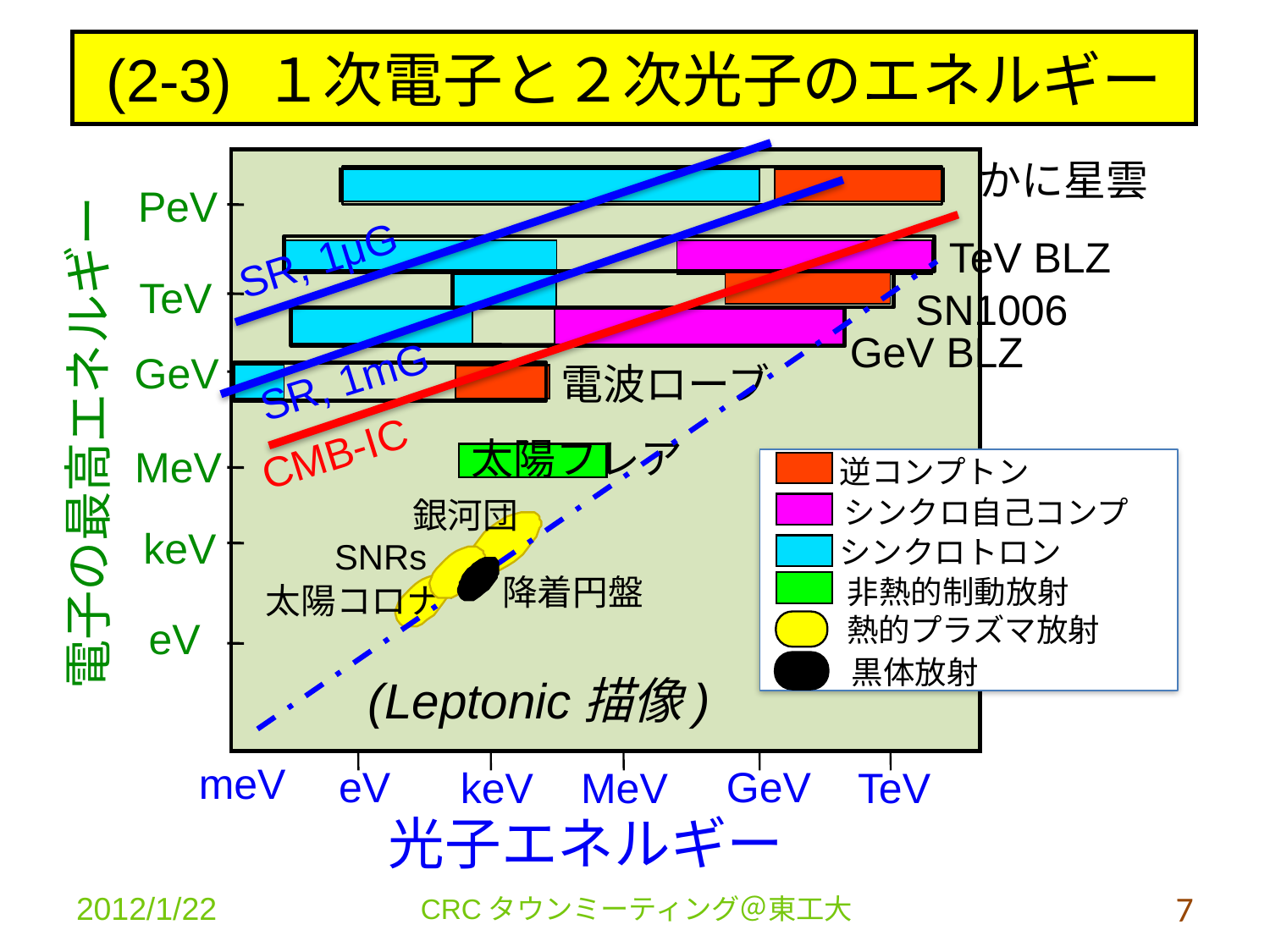

(2-3) １次電子と２次光子のエネルギー

SR, 1μG

かに星雲

TeV BLZ

SN1006

GeV BLZ
電波ローブ

太陽フレア

銀河団

SNRs

降着円盤

太陽コロナ

PeV
TeV
GeV
MeV
keV
eV
SR, 1mG
CMB-IC
電子の最高エネルギー

逆コンプトン

シンクロ自己コンプ

シンクロトロン

非熱的制動放射

熱的プラズマ放射

黒体放射

(Leptonic描像)
meV
eV
GeV
keV
MeV
TeV
光子エネルギー
2012/1/22
CRCタウンミーティング＠東工大
7